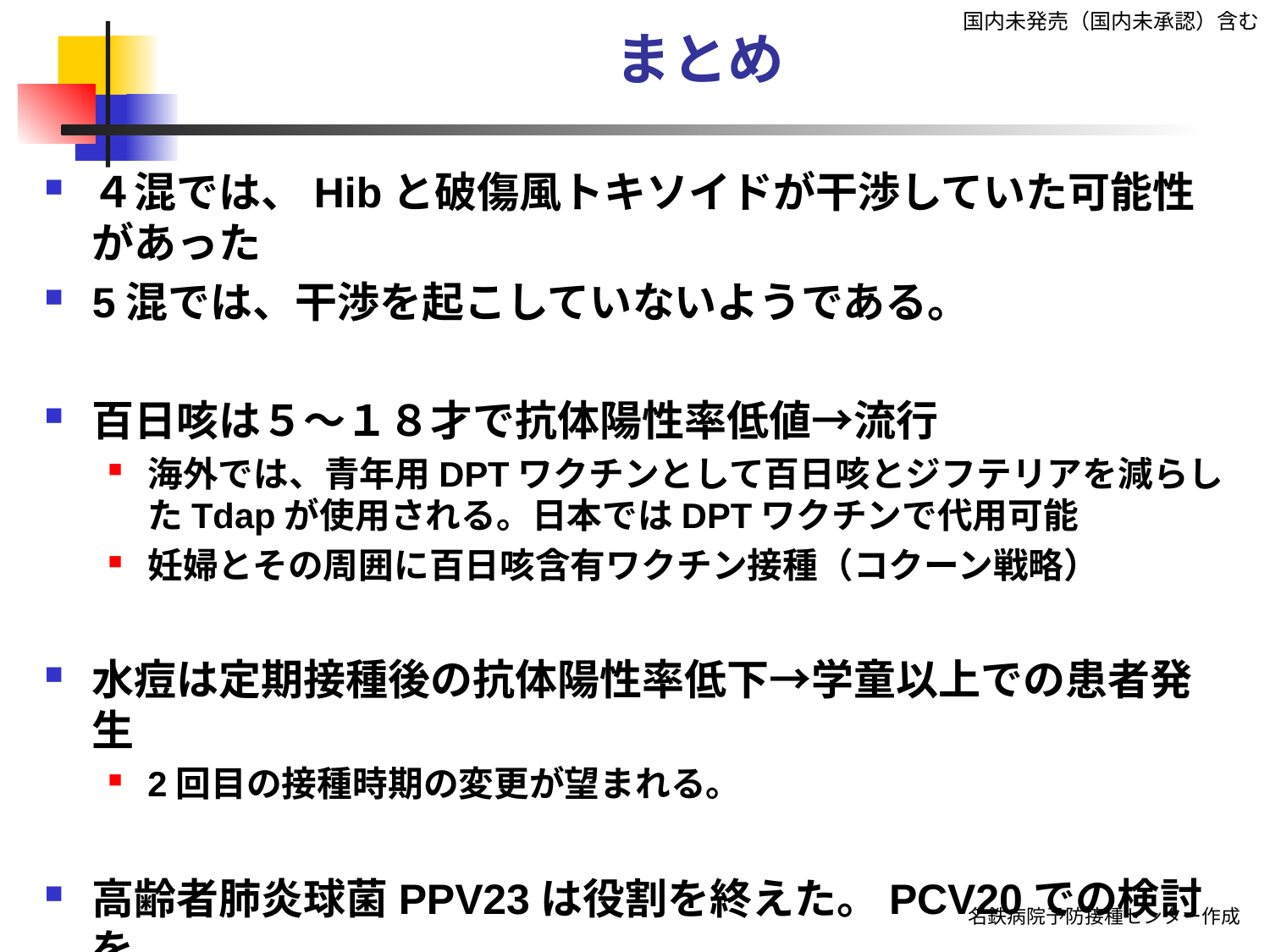

４混では、Hibと破傷風トキソイドが干渉していた可能性があった
5混では、干渉を起こしていないようである。

百日咳は５～１８才で抗体陽性率低値→流行
海外では、青年用DPTワクチンとして百日咳とジフテリアを減らしたTdapが使用される。日本ではDPTワクチンで代用可能
妊婦とその周囲に百日咳含有ワクチン接種（コクーン戦略）

水痘は定期接種後の抗体陽性率低下→学童以上での患者発生
2回目の接種時期の変更が望まれる。

高齢者肺炎球菌PPV23は役割を終えた。PCV20での検討を。
高齢者のコロナ定期は重症化リスクのある基礎疾患のある高齢者へ。過去の副反応者には無理に打たない。

国内未発売（国内未承認）含む
まとめ
名鉄病院予防接種センター作成